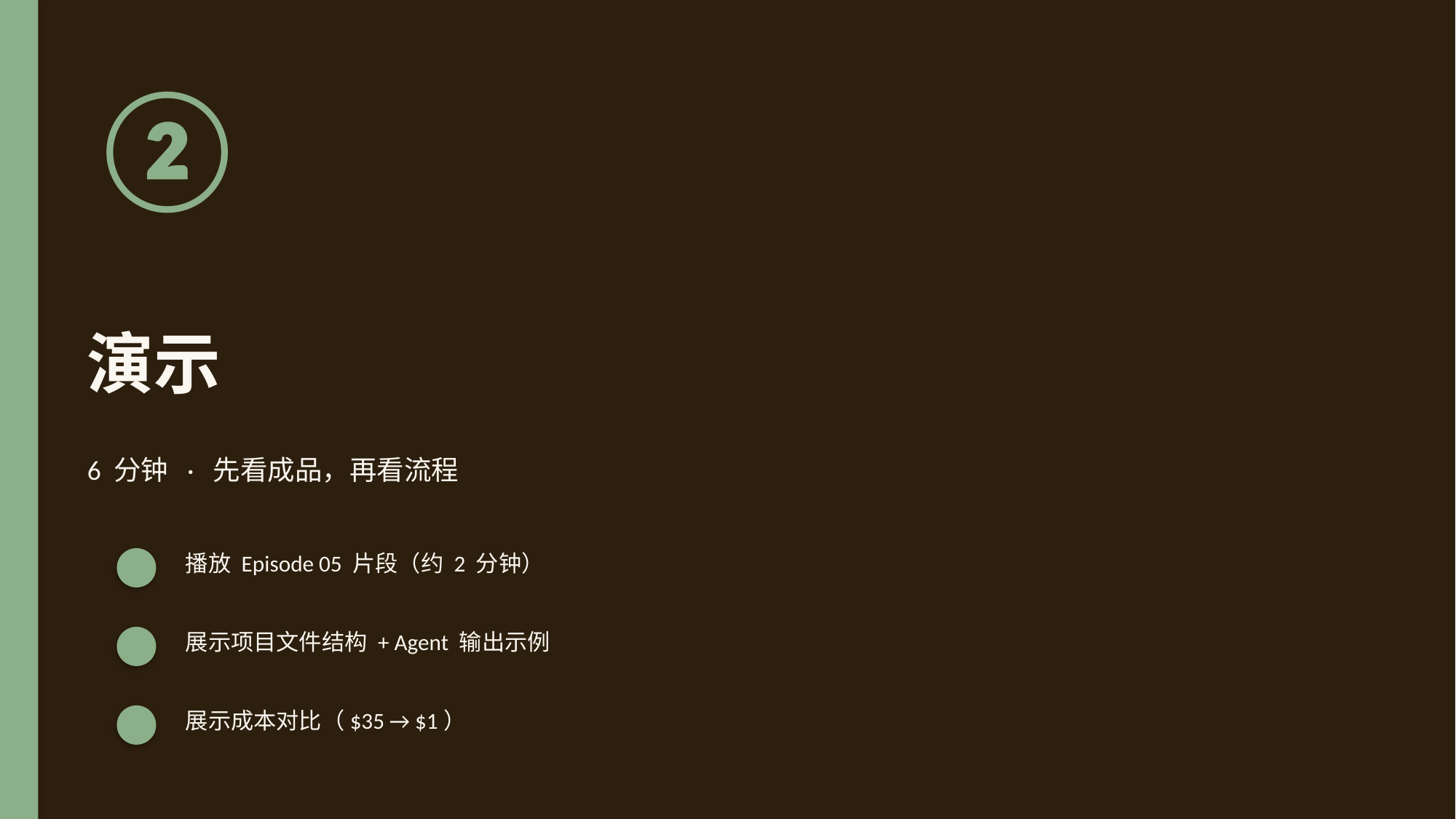

②
演示
6 分钟  ·  先看成品，再看流程
播放 Episode 05 片段（约 2 分钟）

展示项目文件结构 + Agent 输出示例

展示成本对比（$35 → $1）